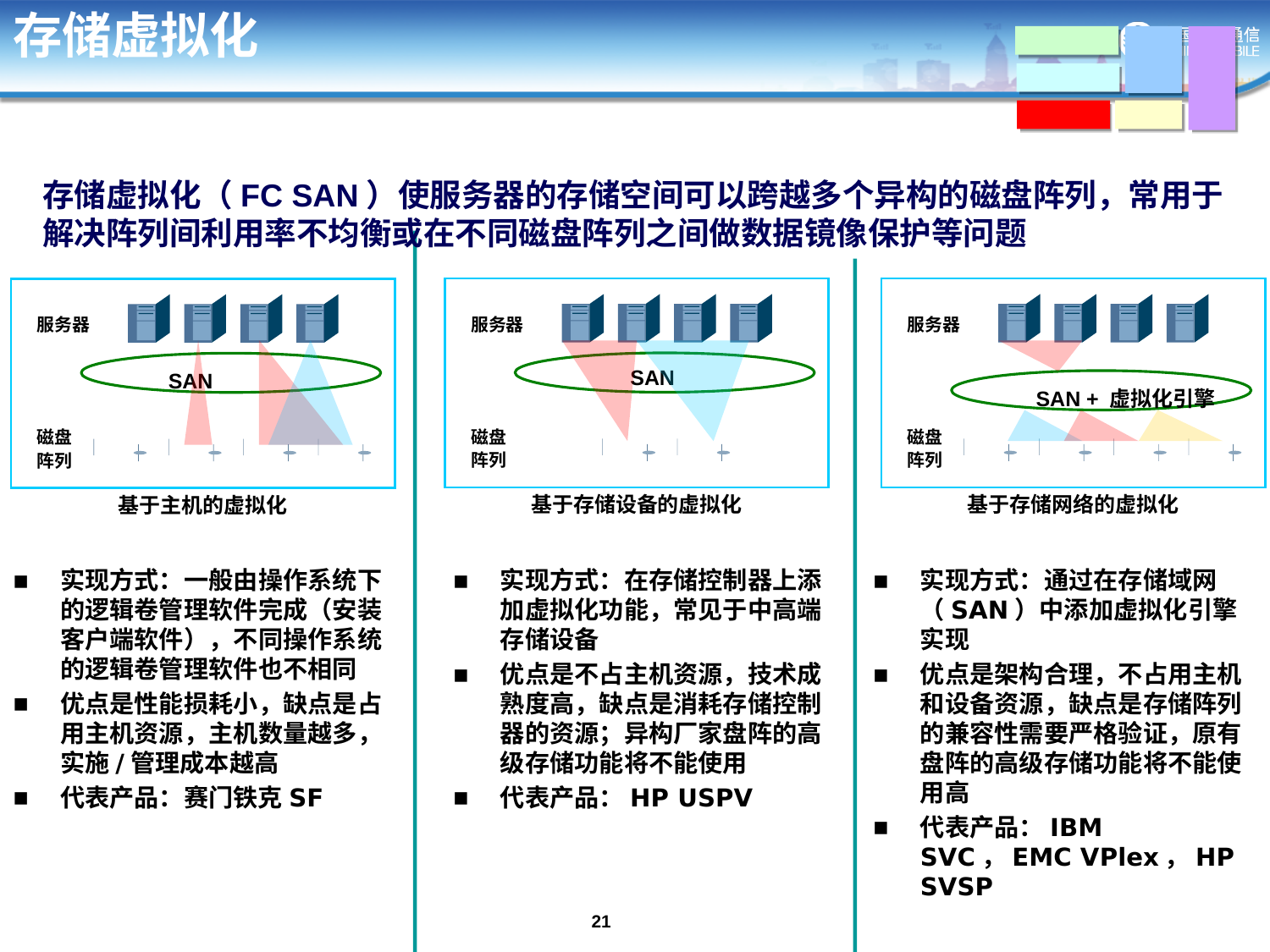

# 存储虚拟化

存储虚拟化（FC SAN）使服务器的存储空间可以跨越多个异构的磁盘阵列，常用于解决阵列间利用率不均衡或在不同磁盘阵列之间做数据镜像保护等问题

服务器

SAN
磁盘
阵列

基于存储设备的虚拟化

服务器

SAN + 虚拟化引擎

磁盘
阵列

基于存储网络的虚拟化

SAN

服务器
磁盘
阵列
基于主机的虚拟化
实现方式：一般由操作系统下的逻辑卷管理软件完成（安装客户端软件），不同操作系统的逻辑卷管理软件也不相同
优点是性能损耗小，缺点是占用主机资源，主机数量越多，实施/管理成本越高
代表产品：赛门铁克SF

实现方式：在存储控制器上添加虚拟化功能，常见于中高端存储设备
优点是不占主机资源，技术成熟度高，缺点是消耗存储控制器的资源；异构厂家盘阵的高级存储功能将不能使用
代表产品：HP USPV

实现方式：通过在存储域网（SAN）中添加虚拟化引擎实现
优点是架构合理，不占用主机和设备资源，缺点是存储阵列的兼容性需要严格验证，原有盘阵的高级存储功能将不能使用高
代表产品：IBM SVC，EMC VPlex，HP SVSP